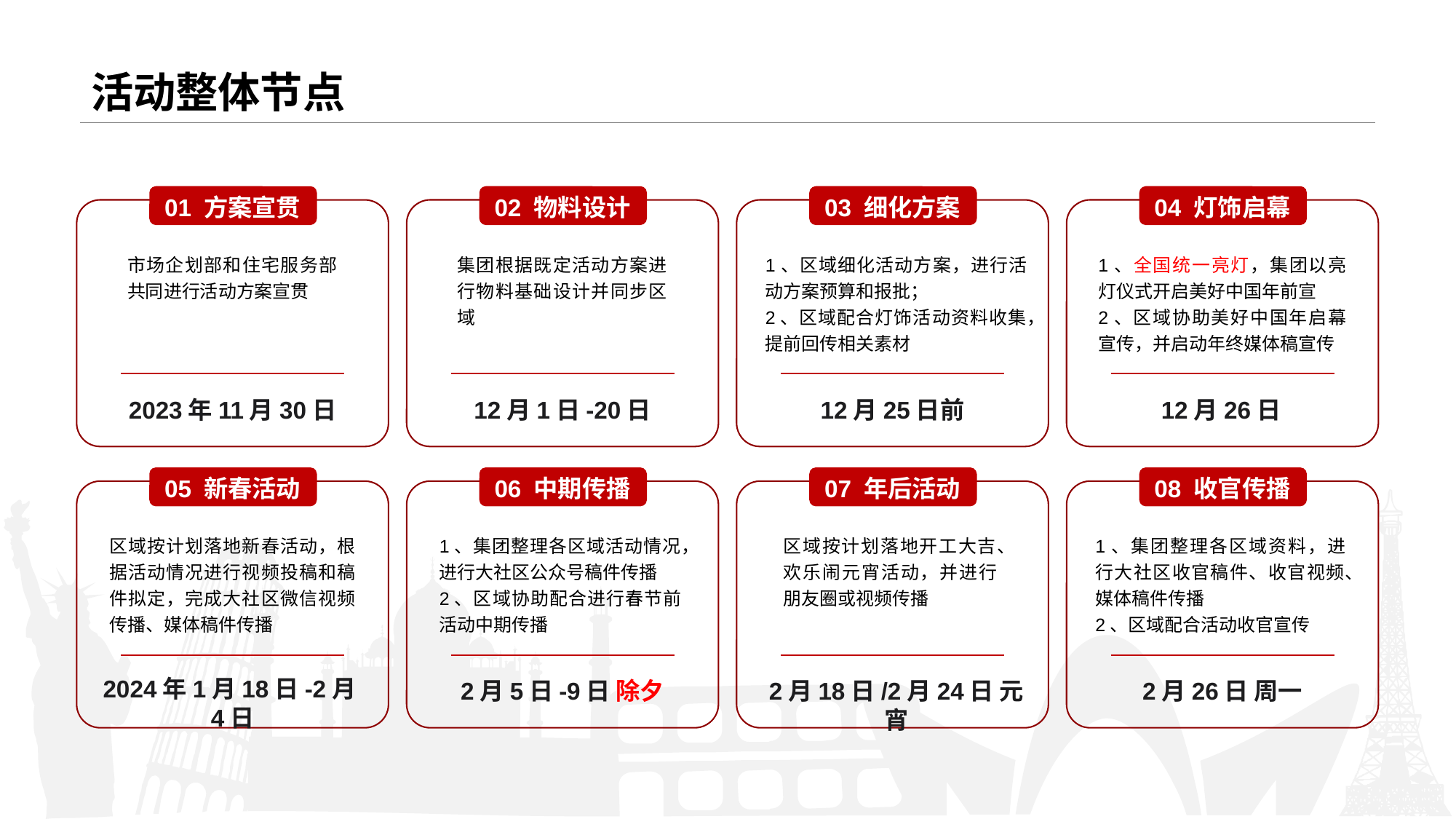

# 活动整体节点

01 方案宣贯

市场企划部和住宅服务部共同进行活动方案宣贯
2023年11月30日

02 物料设计

集团根据既定活动方案进行物料基础设计并同步区域
12月1日-20日

03 细化方案

1、区域细化活动方案，进行活动方案预算和报批；
2、区域配合灯饰活动资料收集，提前回传相关素材
12月25日前

04 灯饰启幕

1、全国统一亮灯，集团以亮灯仪式开启美好中国年前宣
2、区域协助美好中国年启幕宣传，并启动年终媒体稿宣传
12月26日

05 新春活动

区域按计划落地新春活动，根据活动情况进行视频投稿和稿件拟定，完成大社区微信视频传播、媒体稿件传播
2024年1月18日-2月4日

06 中期传播

1、集团整理各区域活动情况，进行大社区公众号稿件传播
2、区域协助配合进行春节前活动中期传播
2月5日-9日 除夕

07 年后活动

区域按计划落地开工大吉、欢乐闹元宵活动，并进行朋友圈或视频传播
2月18日/2月24日 元宵

08 收官传播

1、集团整理各区域资料，进行大社区收官稿件、收官视频、媒体稿件传播
2、区域配合活动收官宣传
2月26日 周一